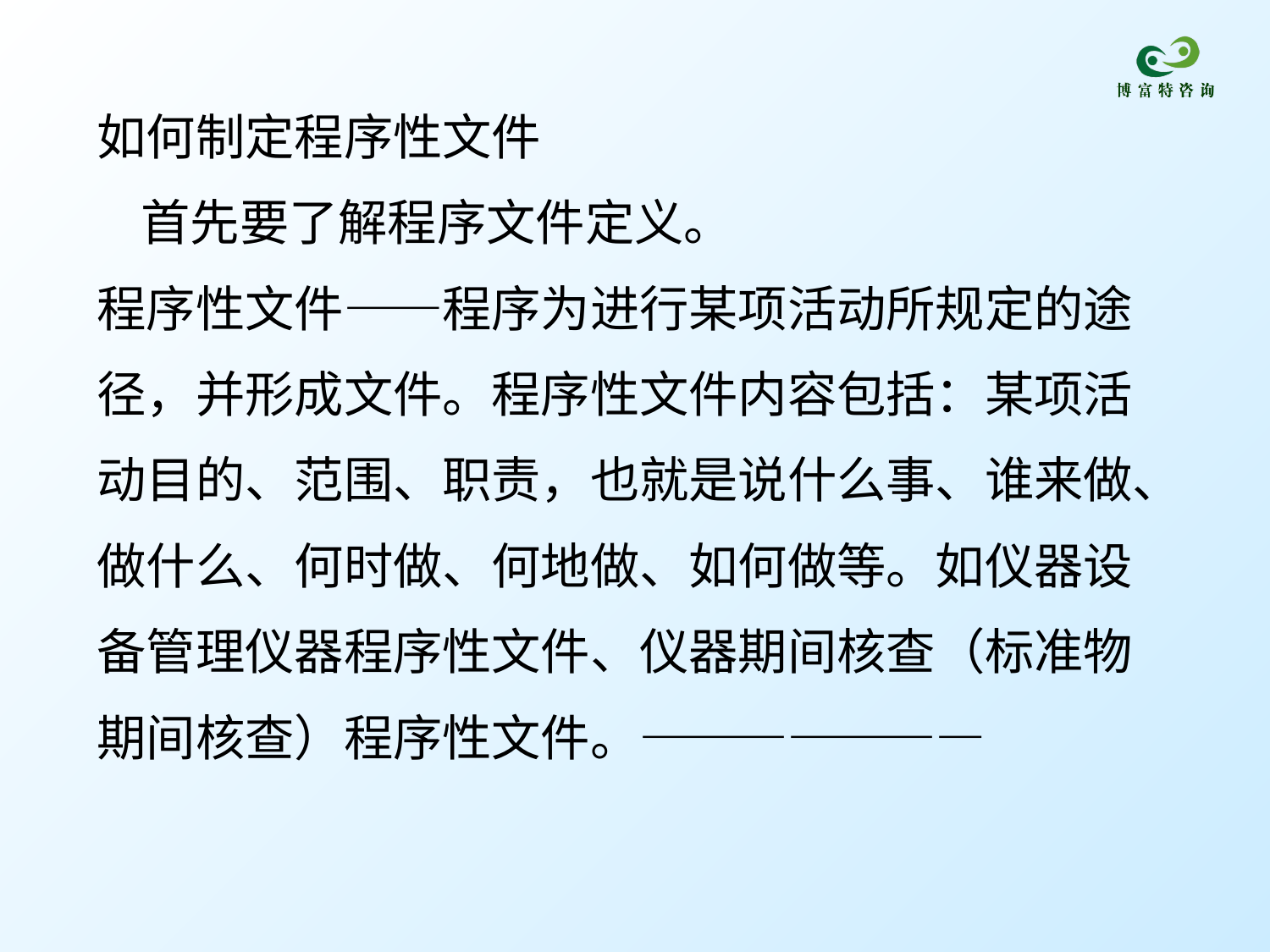

如何制定程序性文件
    首先要了解程序文件定义。
程序性文件——程序为进行某项活动所规定的途径，并形成文件。程序性文件内容包括：某项活动目的、范围、职责，也就是说什么事、谁来做、做什么、何时做、何地做、如何做等。如仪器设备管理仪器程序性文件、仪器期间核查（标准物期间核查）程序性文件。———————